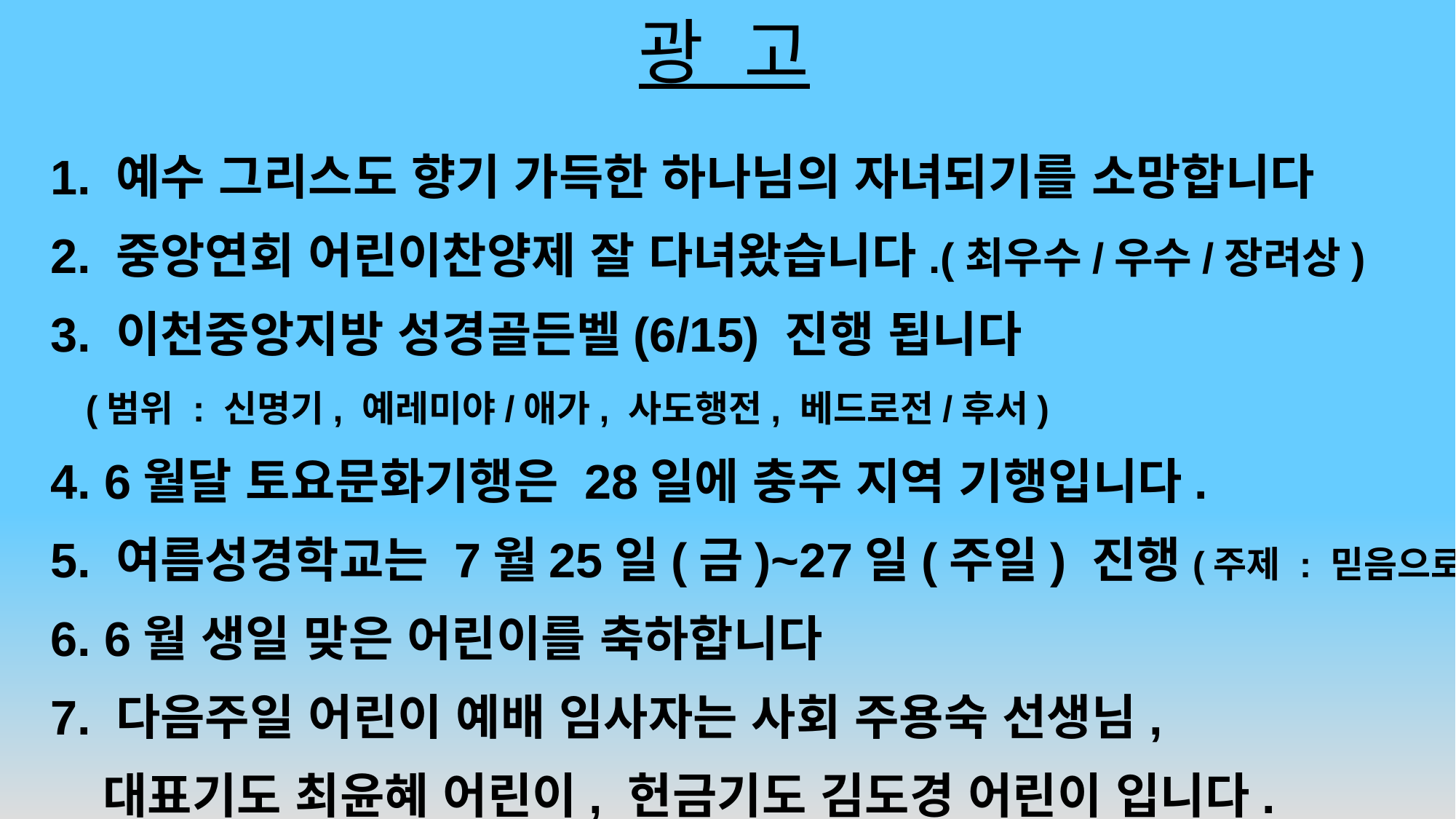

# 광  고
1. 예수 그리스도 향기 가득한 하나님의 자녀되기를 소망합니다
2. 중앙연회 어린이찬양제 잘 다녀왔습니다.(최우수/우수/장려상)
3. 이천중앙지방 성경골든벨(6/15) 진행 됩니다
   (범위 : 신명기, 예레미야/애가, 사도행전, 베드로전/후서)
4. 6월달 토요문화기행은 28일에 충주 지역 기행입니다.
5. 여름성경학교는 7월25일(금)~27일(주일) 진행(주제 : 믿음으로)
6. 6월 생일 맞은 어린이를 축하합니다
7. 다음주일 어린이 예배 임사자는 사회 주용숙 선생님,
   대표기도 최윤혜 어린이, 헌금기도 김도경 어린이 입니다.